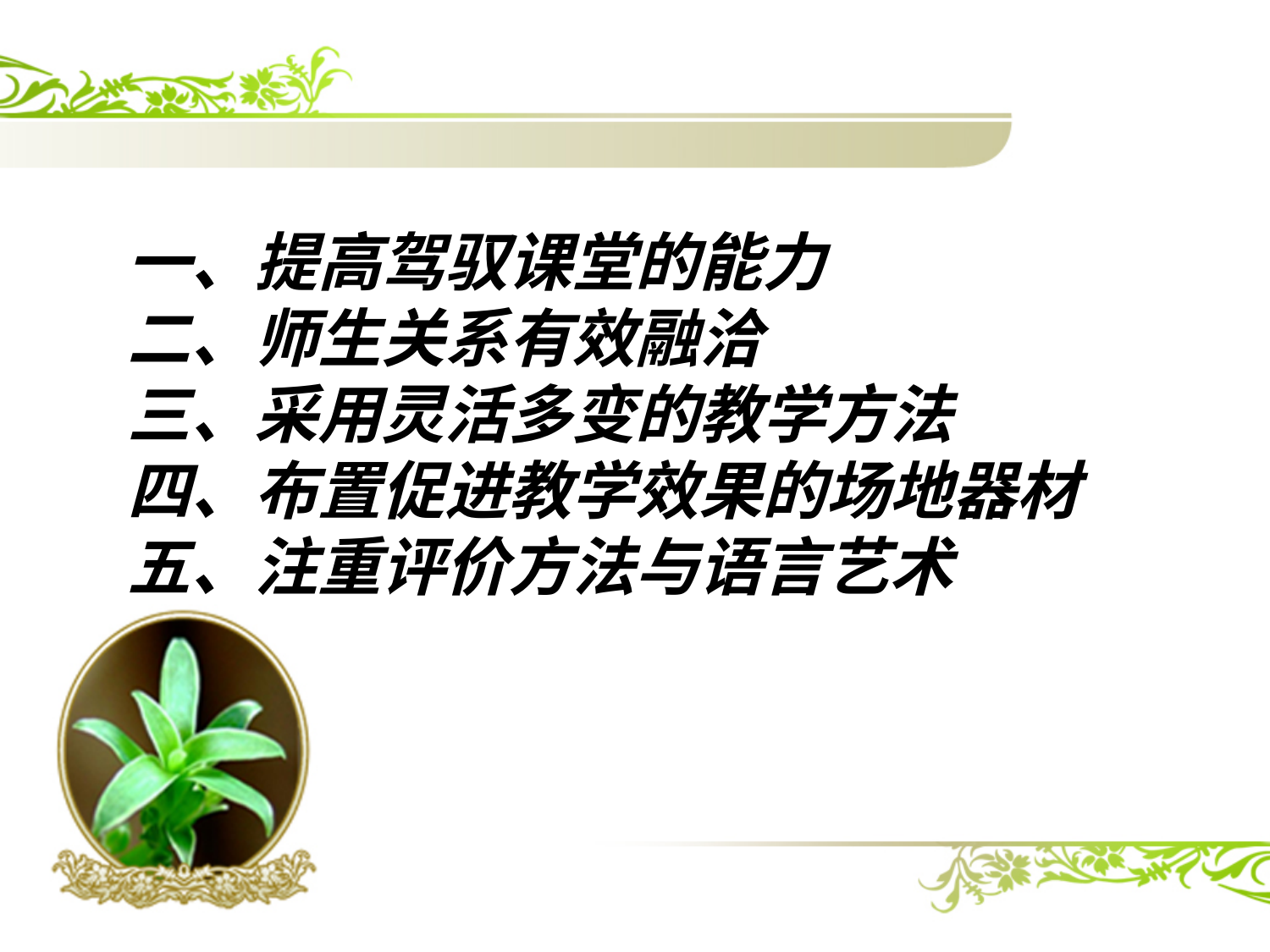

一、提高驾驭课堂的能力
二、师生关系有效融洽
三、采用灵活多变的教学方法
四、布置促进教学效果的场地器材
五、注重评价方法与语言艺术